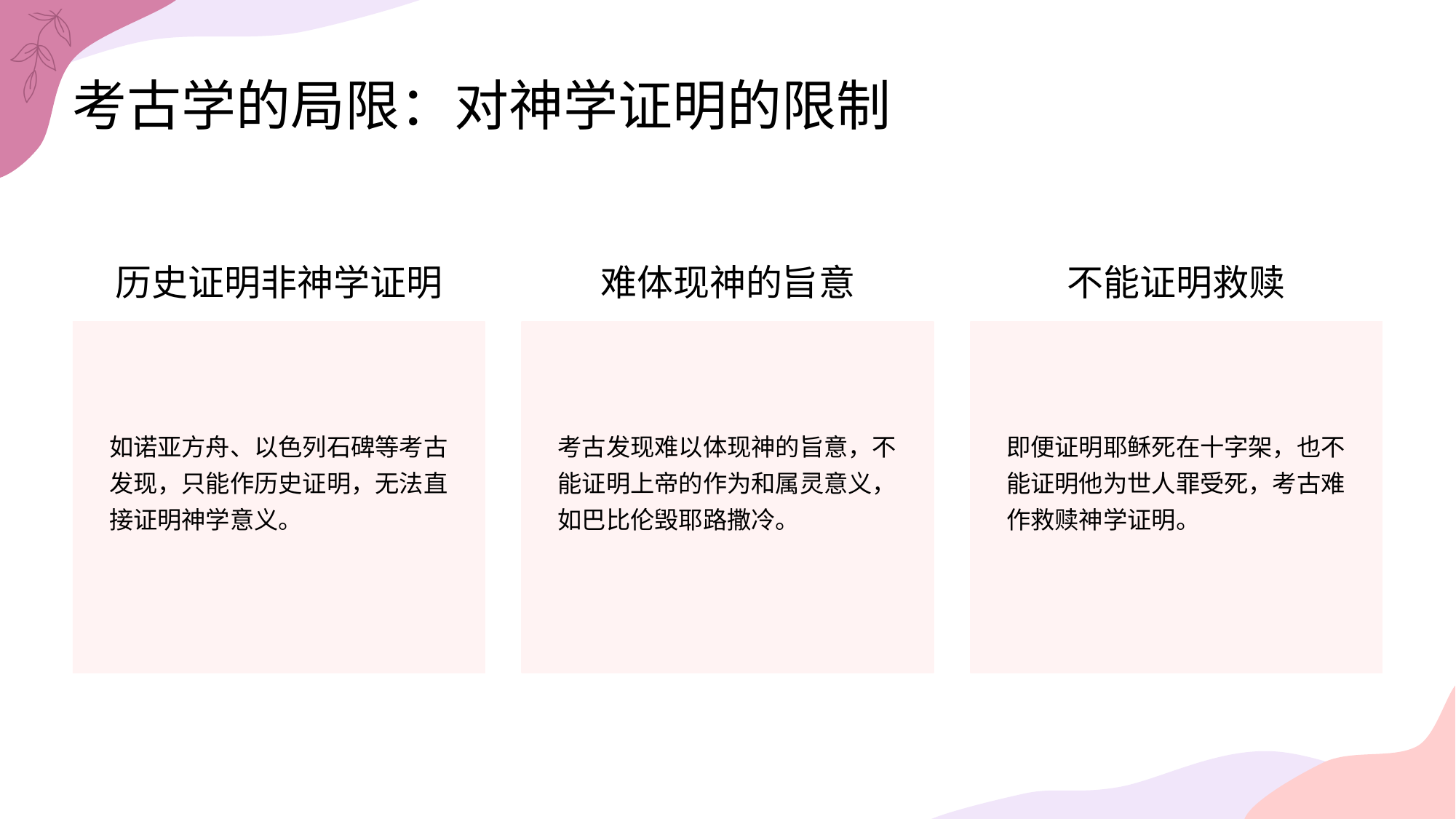

考古学的局限：对神学证明的限制
历史证明非神学证明
难体现神的旨意
不能证明救赎

如诺亚方舟、以色列石碑等考古发现，只能作历史证明，无法直接证明神学意义。
考古发现难以体现神的旨意，不能证明上帝的作为和属灵意义，如巴比伦毁耶路撒冷。
即便证明耶稣死在十字架，也不能证明他为世人罪受死，考古难作救赎神学证明。